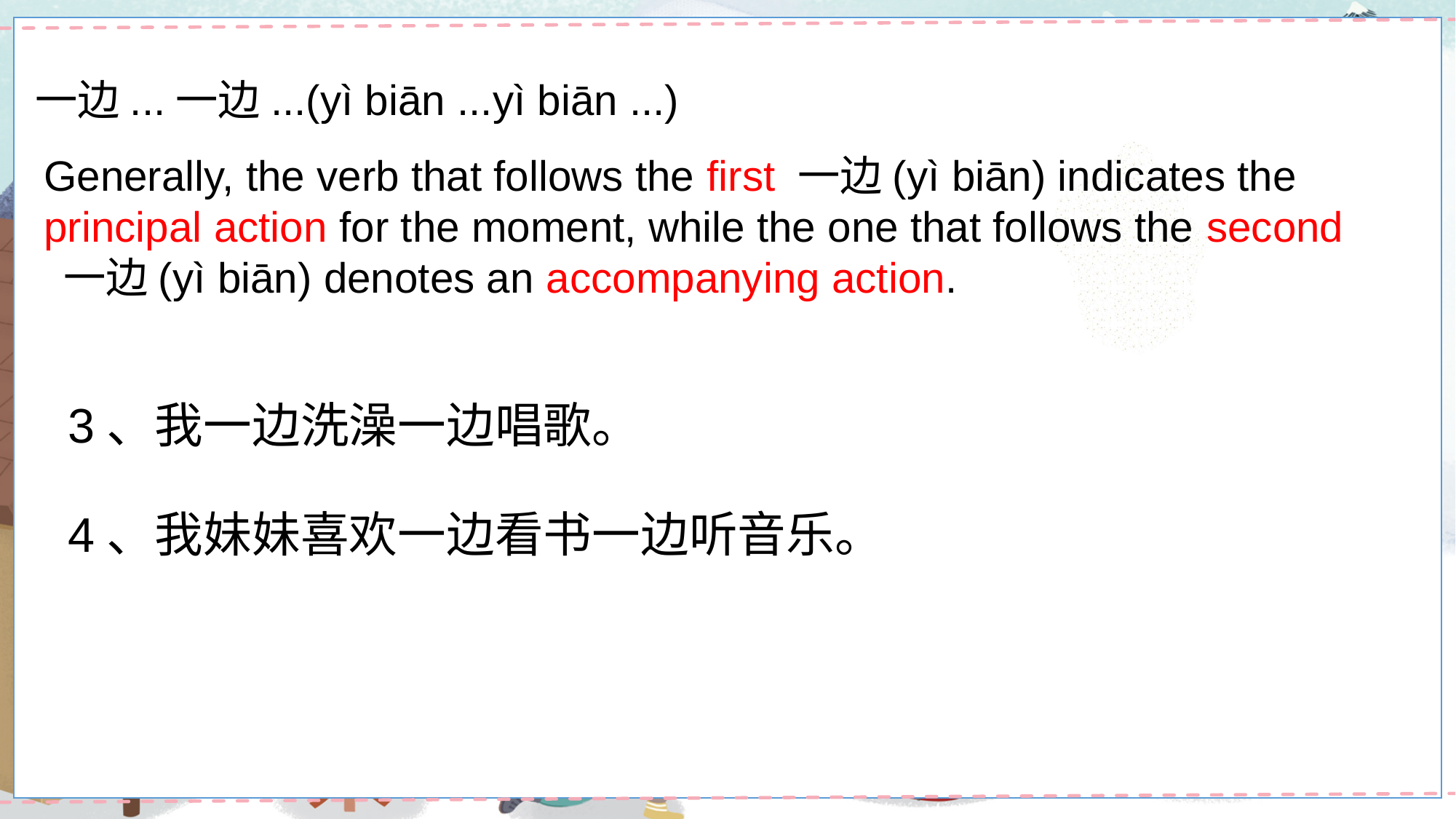

一边...一边...(yì biān ...yì biān ...)

Generally, the verb that follows the first 一边(yì biān) indicates the principal action for the moment, while the one that follows the second
 一边(yì biān) denotes an accompanying action.
3、我一边洗澡一边唱歌。

4、我妹妹喜欢一边看书一边听音乐。